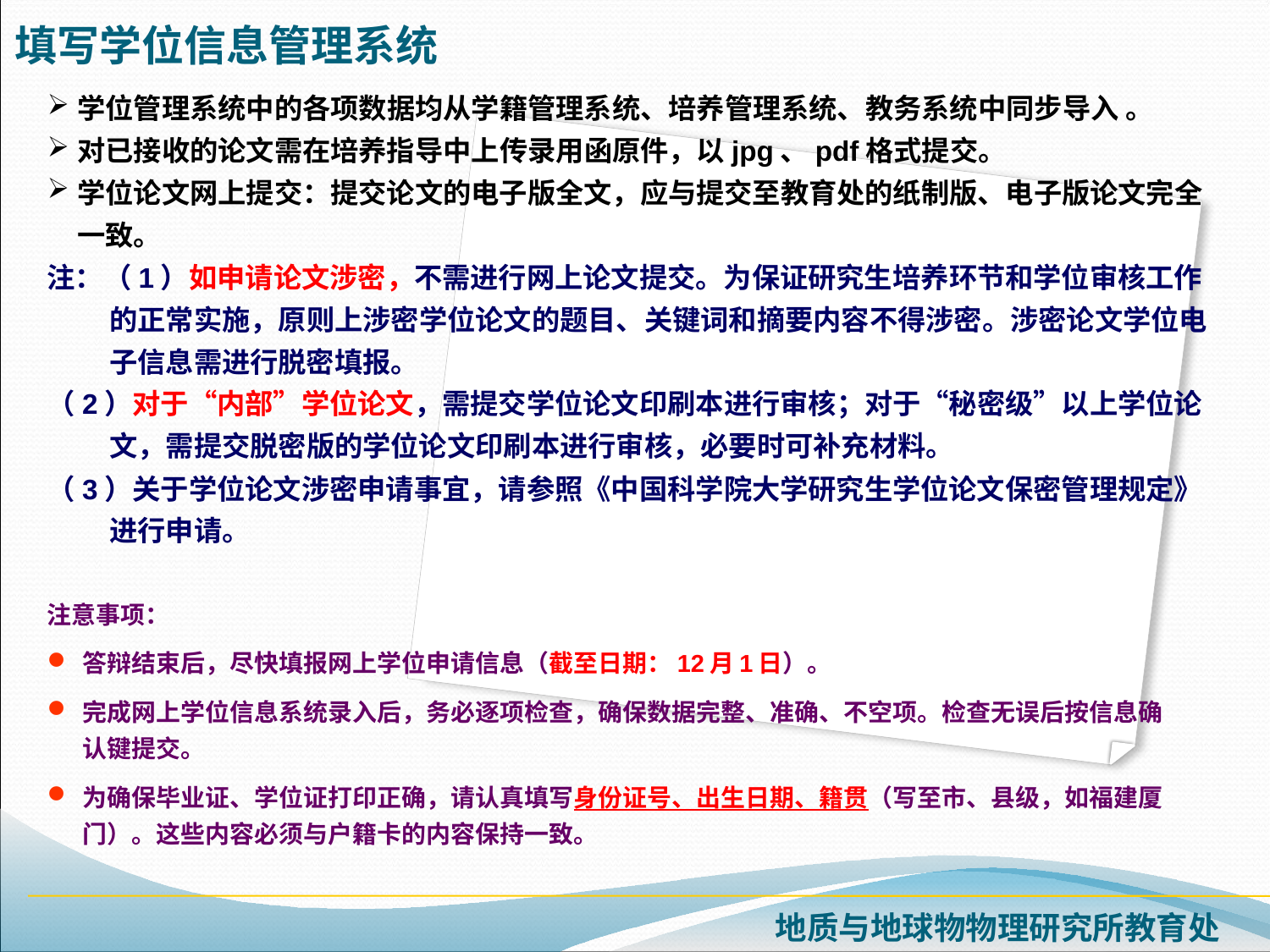

填写学位信息管理系统
学位管理系统中的各项数据均从学籍管理系统、培养管理系统、教务系统中同步导入 。
对已接收的论文需在培养指导中上传录用函原件，以jpg、pdf格式提交。
学位论文网上提交：提交论文的电子版全文，应与提交至教育处的纸制版、电子版论文完全一致。
注：（1）如申请论文涉密，不需进行网上论文提交。为保证研究生培养环节和学位审核工作的正常实施，原则上涉密学位论文的题目、关键词和摘要内容不得涉密。涉密论文学位电子信息需进行脱密填报。
（2）对于“内部”学位论文，需提交学位论文印刷本进行审核；对于“秘密级”以上学位论文，需提交脱密版的学位论文印刷本进行审核，必要时可补充材料。
（3）关于学位论文涉密申请事宜，请参照《中国科学院大学研究生学位论文保密管理规定》进行申请。
注意事项：
答辩结束后，尽快填报网上学位申请信息（截至日期：12月1日）。
完成网上学位信息系统录入后，务必逐项检查，确保数据完整、准确、不空项。检查无误后按信息确认键提交。
为确保毕业证、学位证打印正确，请认真填写身份证号、出生日期、籍贯（写至市、县级，如福建厦门）。这些内容必须与户籍卡的内容保持一致。

                                  地质与地球物物理研究所教育处